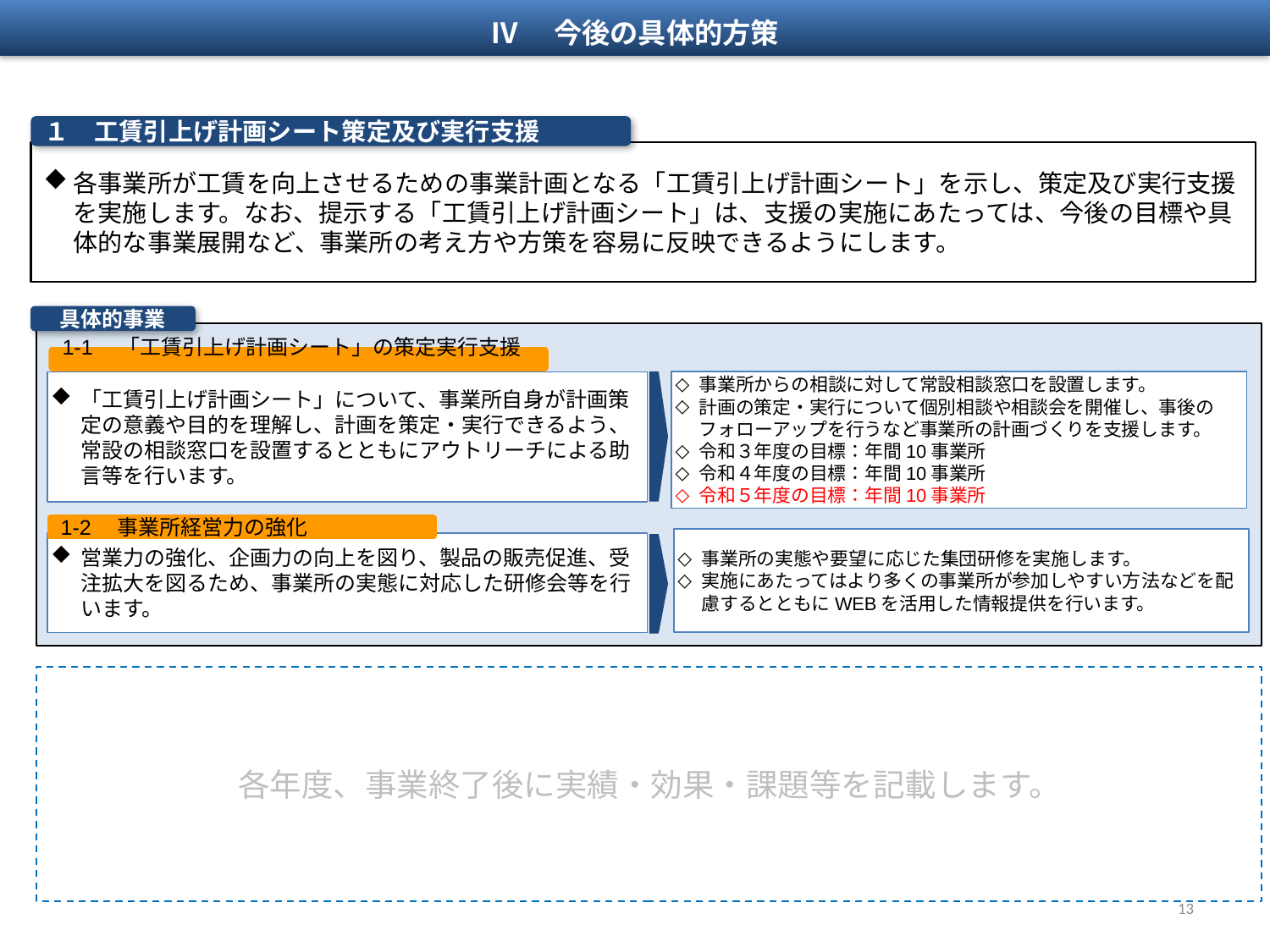

Ⅳ　今後の具体的方策
１　工賃引上げ計画シート策定及び実行支援
各事業所が工賃を向上させるための事業計画となる「工賃引上げ計画シート」を示し、策定及び実行支援を実施します。なお、提示する「工賃引上げ計画シート」は、支援の実施にあたっては、今後の目標や具体的な事業展開など、事業所の考え方や方策を容易に反映できるようにします。
具体的事業

1-1　「工賃引上げ計画シート」の策定実行支援
事業所からの相談に対して常設相談窓口を設置します。
計画の策定・実行について個別相談や相談会を開催し、事後のフォローアップを行うなど事業所の計画づくりを支援します。
令和３年度の目標：年間10事業所
令和４年度の目標：年間10事業所
令和５年度の目標：年間10事業所

「工賃引上げ計画シート」について、事業所自身が計画策定の意義や目的を理解し、計画を策定・実行できるよう、常設の相談窓口を設置するとともにアウトリーチによる助言等を行います。
1-2　事業所経営力の強化
事業所の実態や要望に応じた集団研修を実施します。
実施にあたってはより多くの事業所が参加しやすい方法などを配慮するとともにWEBを活用した情報提供を行います。
営業力の強化、企画力の向上を図り、製品の販売促進、受注拡大を図るため、事業所の実態に対応した研修会等を行います。

各年度、事業終了後に実績・効果・課題等を記載します。
13